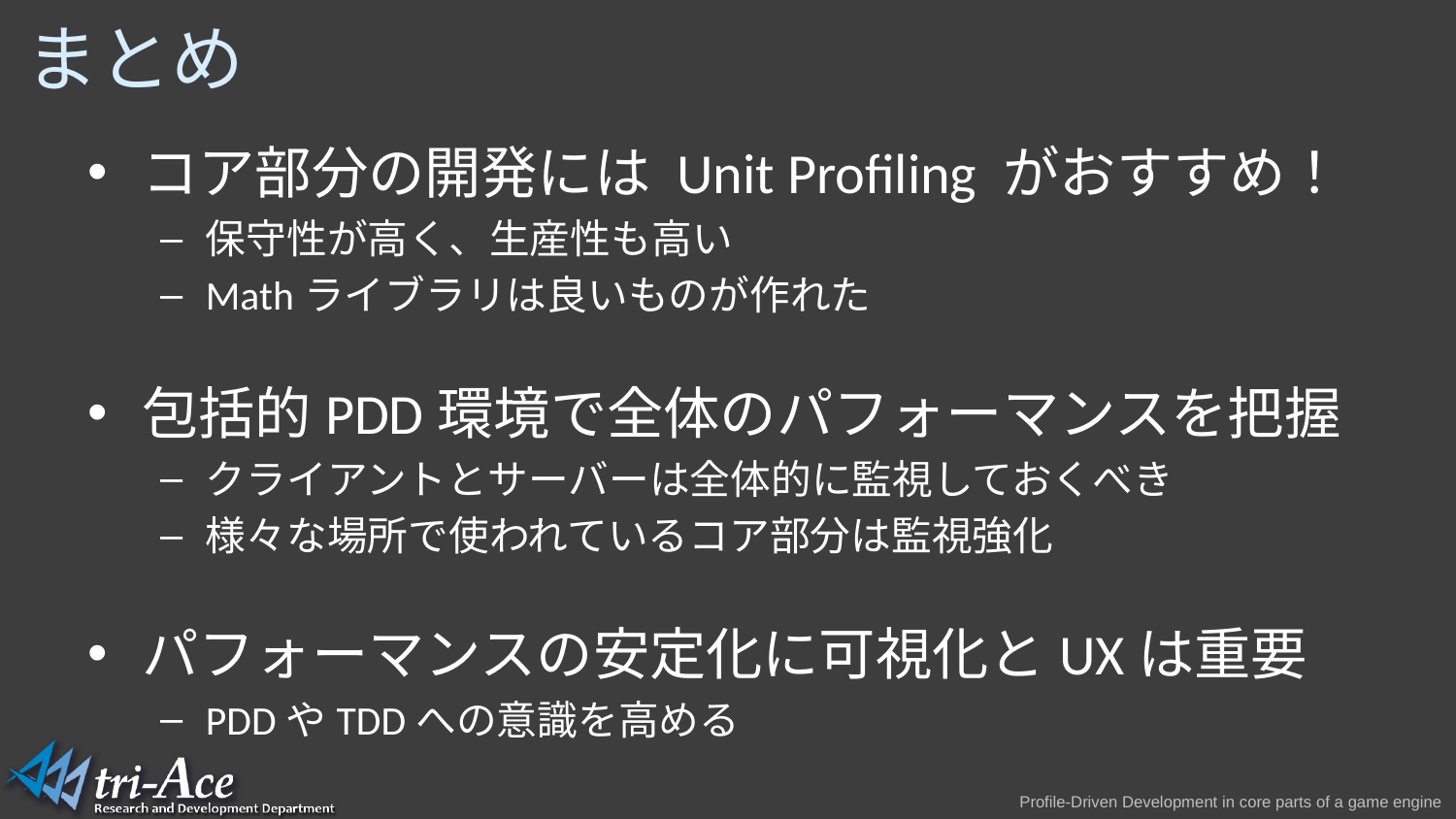

# まとめ
コア部分の開発には Unit Profiling がおすすめ！
保守性が高く、生産性も高い
Mathライブラリは良いものが作れた

包括的PDD環境で全体のパフォーマンスを把握
クライアントとサーバーは全体的に監視しておくべき
様々な場所で使われているコア部分は監視強化

パフォーマンスの安定化に可視化とUXは重要
PDDやTDDへの意識を高める